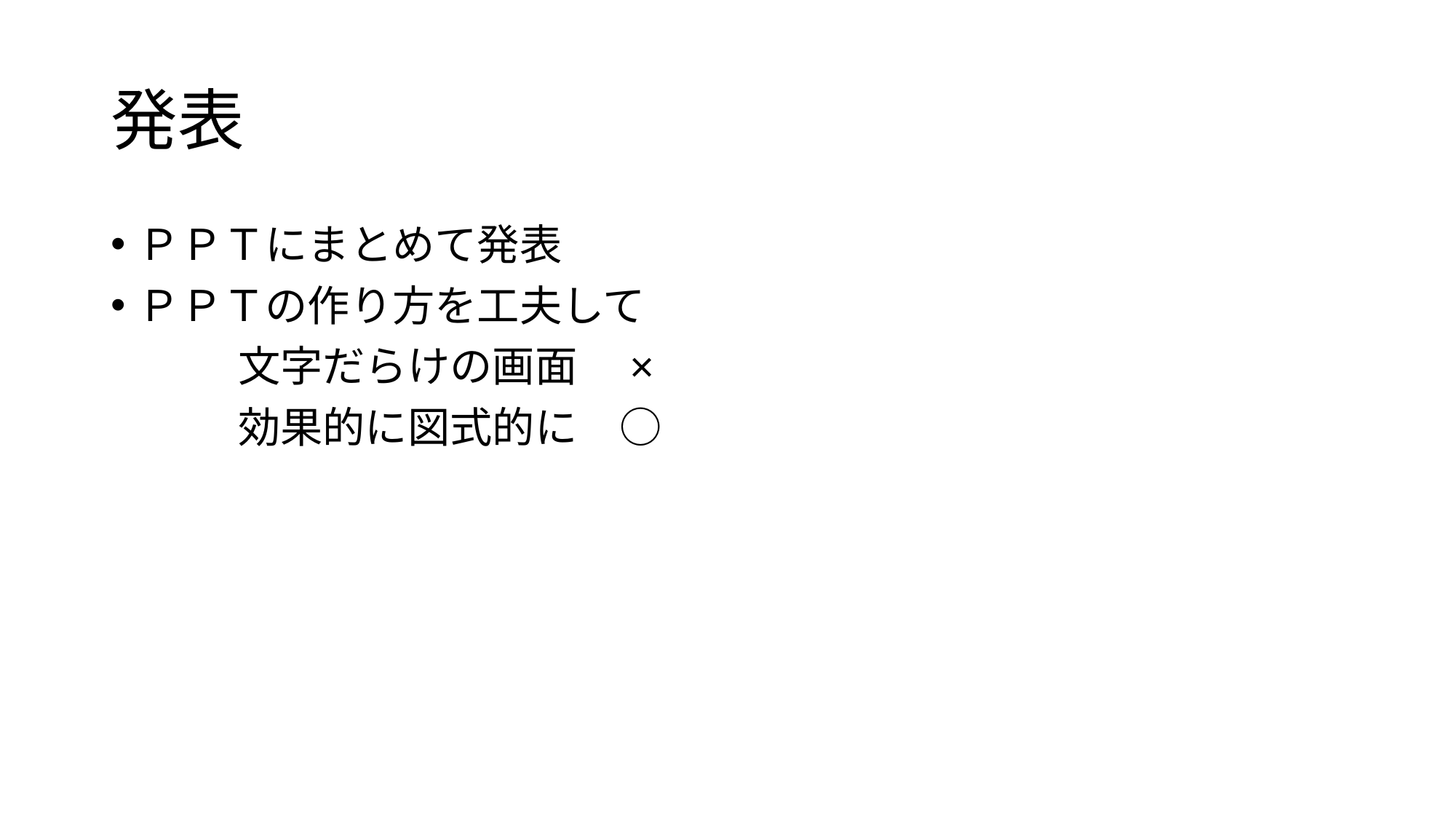

# 発表
ＰＰＴにまとめて発表
ＰＰＴの作り方を工夫して
　　　文字だらけの画面　×
　　　効果的に図式的に　○